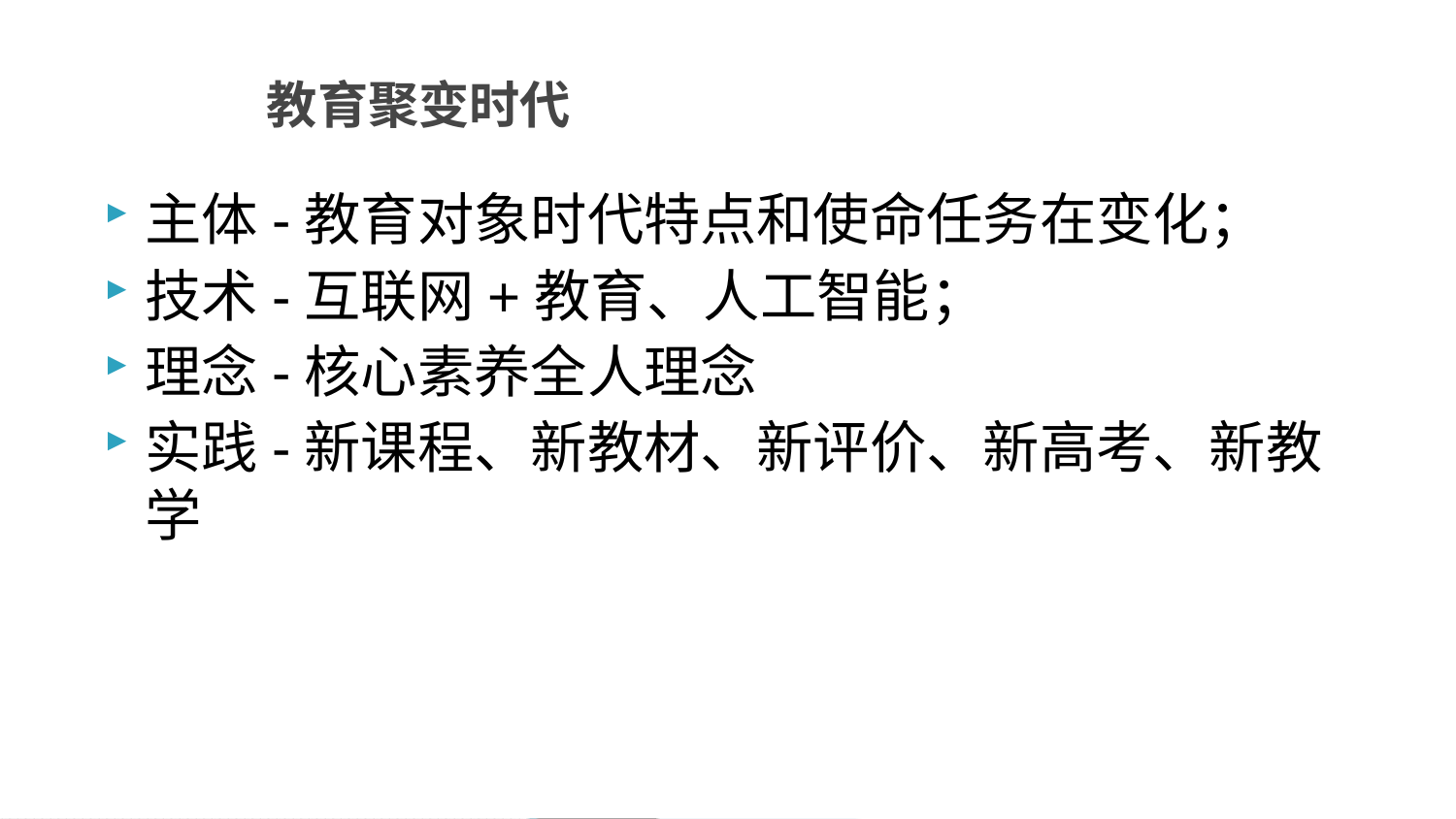

# 教育聚变时代
主体-教育对象时代特点和使命任务在变化；
技术-互联网+教育、人工智能；
理念-核心素养全人理念
实践-新课程、新教材、新评价、新高考、新教学